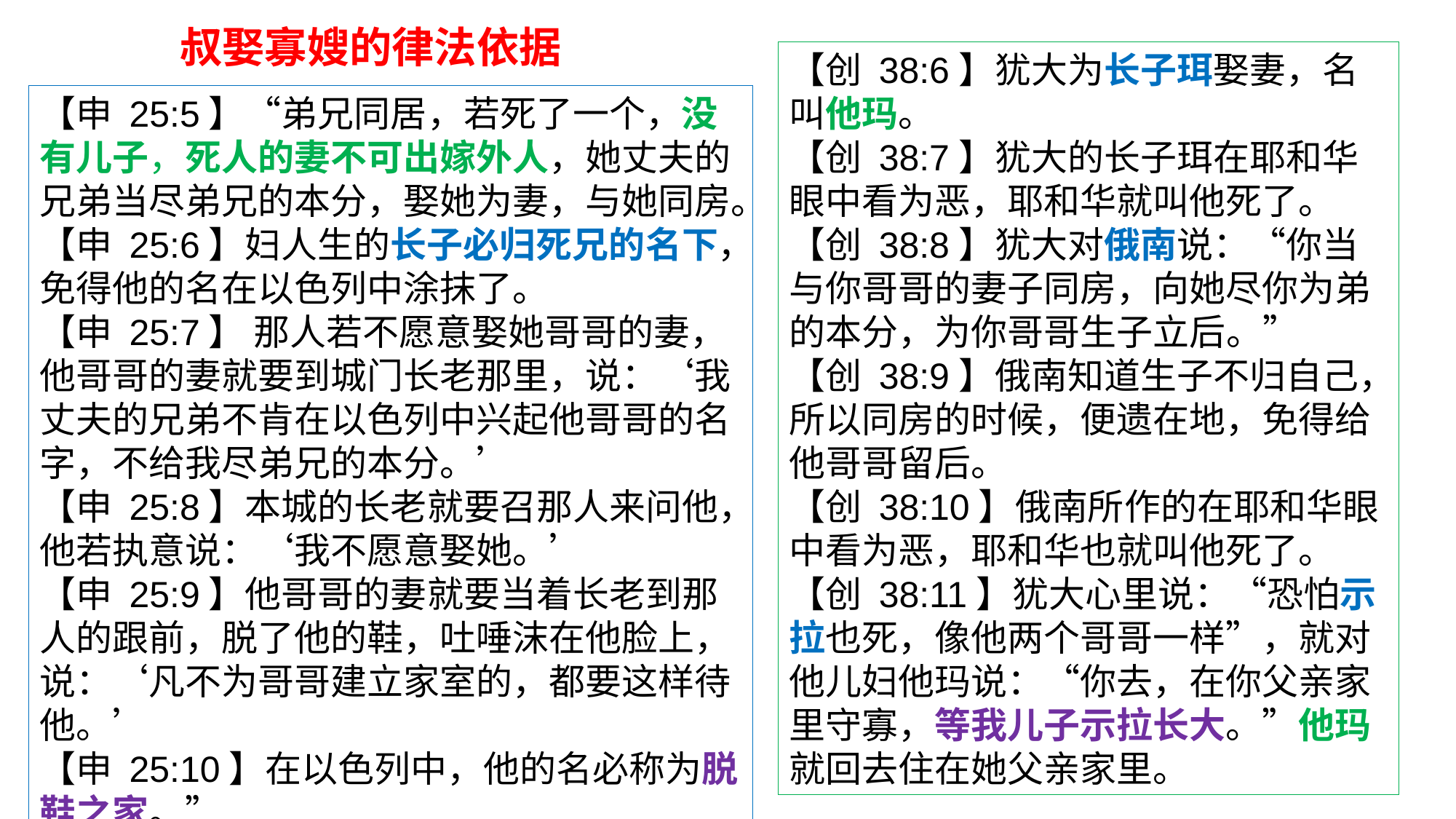

叔娶寡嫂的律法依据
【创 38:6】犹大为长子珥娶妻，名叫他玛。
【创 38:7】犹大的长子珥在耶和华眼中看为恶，耶和华就叫他死了。
【创 38:8】犹大对俄南说：“你当与你哥哥的妻子同房，向她尽你为弟的本分，为你哥哥生子立后。”
【创 38:9】俄南知道生子不归自己，所以同房的时候，便遗在地，免得给他哥哥留后。
【创 38:10】俄南所作的在耶和华眼中看为恶，耶和华也就叫他死了。
【创 38:11】犹大心里说：“恐怕示拉也死，像他两个哥哥一样”，就对他儿妇他玛说：“你去，在你父亲家里守寡，等我儿子示拉长大。”他玛就回去住在她父亲家里。
【申 25:5】“弟兄同居，若死了一个，没有儿子，死人的妻不可出嫁外人，她丈夫的兄弟当尽弟兄的本分，娶她为妻，与她同房。
【申 25:6】妇人生的长子必归死兄的名下，免得他的名在以色列中涂抹了。
【申 25:7】 那人若不愿意娶她哥哥的妻，他哥哥的妻就要到城门长老那里，说：‘我丈夫的兄弟不肯在以色列中兴起他哥哥的名字，不给我尽弟兄的本分。’
【申 25:8】本城的长老就要召那人来问他，他若执意说：‘我不愿意娶她。’
【申 25:9】他哥哥的妻就要当着长老到那人的跟前，脱了他的鞋，吐唾沫在他脸上，说：‘凡不为哥哥建立家室的，都要这样待他。’
【申 25:10】在以色列中，他的名必称为脱鞋之家。”